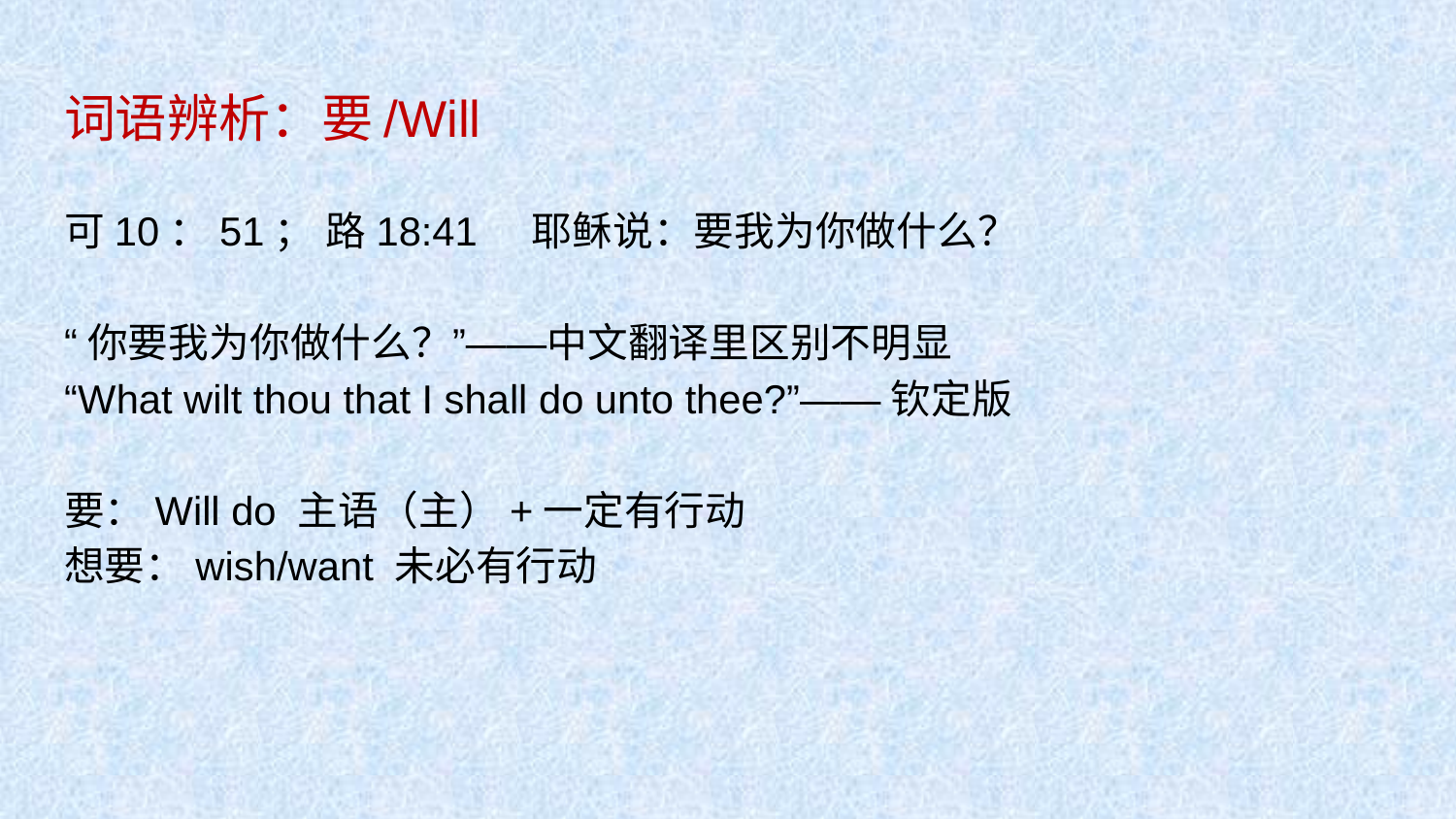

# 词语辨析：要/Will
可10：51； 路18:41    耶稣说：要我为你做什么？

“你要我为你做什么？”——中文翻译里区别不明显
“What wilt thou that I shall do unto thee?”——钦定版

要：Will do 主语（主）+一定有行动
想要：wish/want 未必有行动